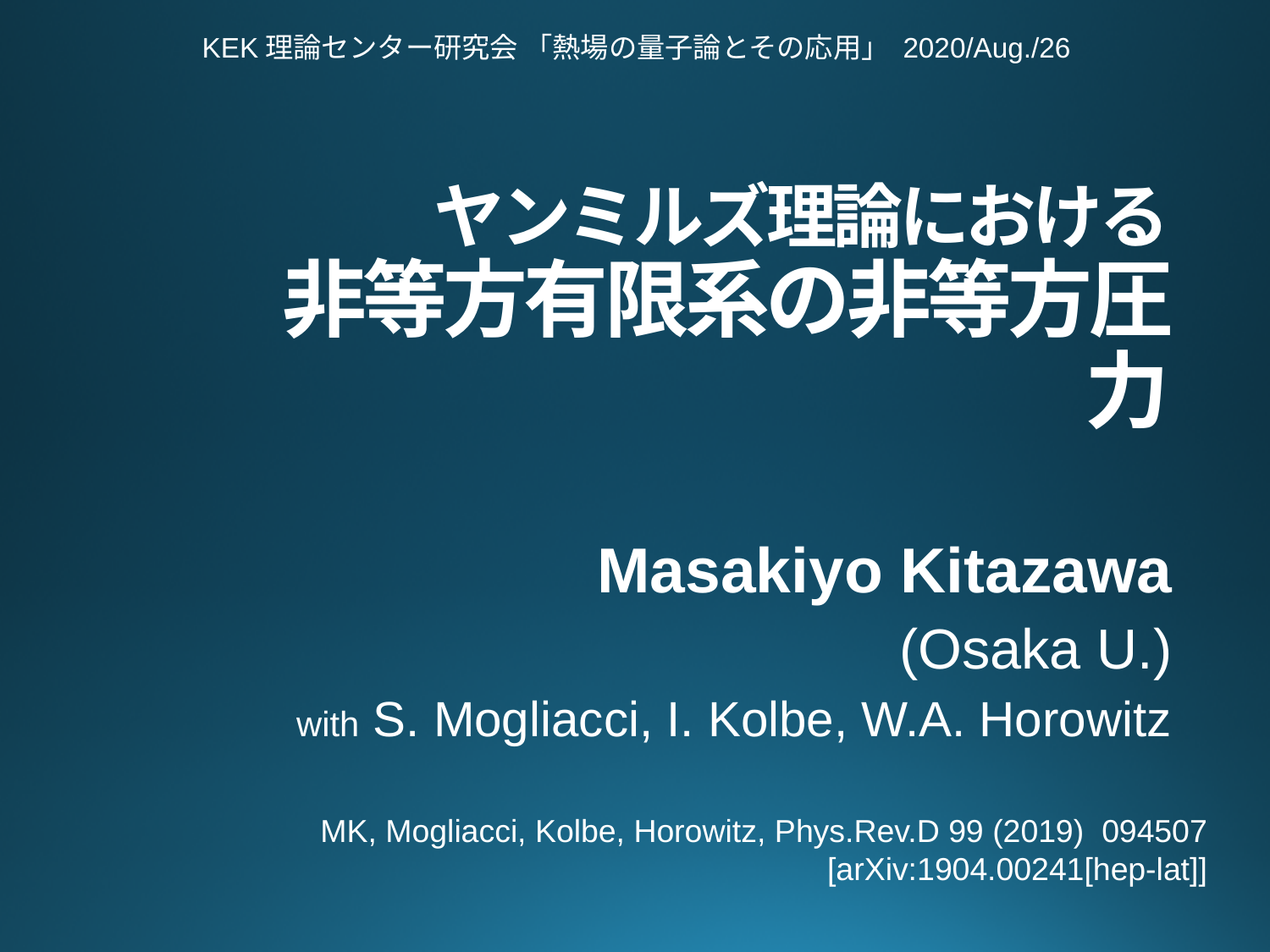

KEK理論センター研究会 「熱場の量子論とその応用」 2020/Aug./26
# ヤンミルズ理論における 非等方有限系の非等方圧力
Masakiyo Kitazawa
(Osaka U.)
with S. Mogliacci, I. Kolbe, W.A. Horowitz
MK, Mogliacci, Kolbe, Horowitz, Phys.Rev.D 99 (2019)  094507
[arXiv:1904.00241[hep-lat]]